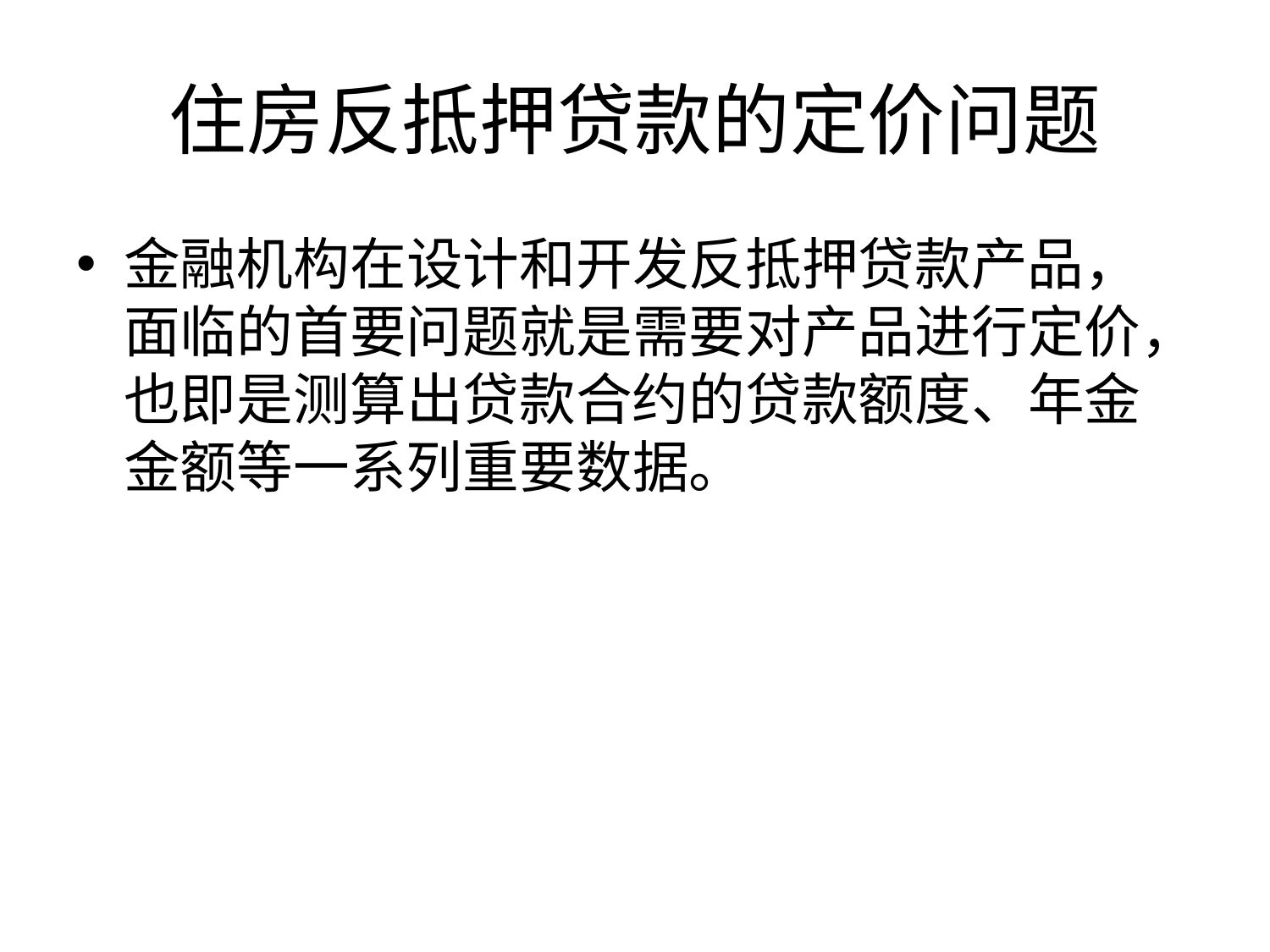

# 住房反抵押贷款的定价问题
金融机构在设计和开发反抵押贷款产品，面临的首要问题就是需要对产品进行定价，也即是测算出贷款合约的贷款额度、年金金额等一系列重要数据。